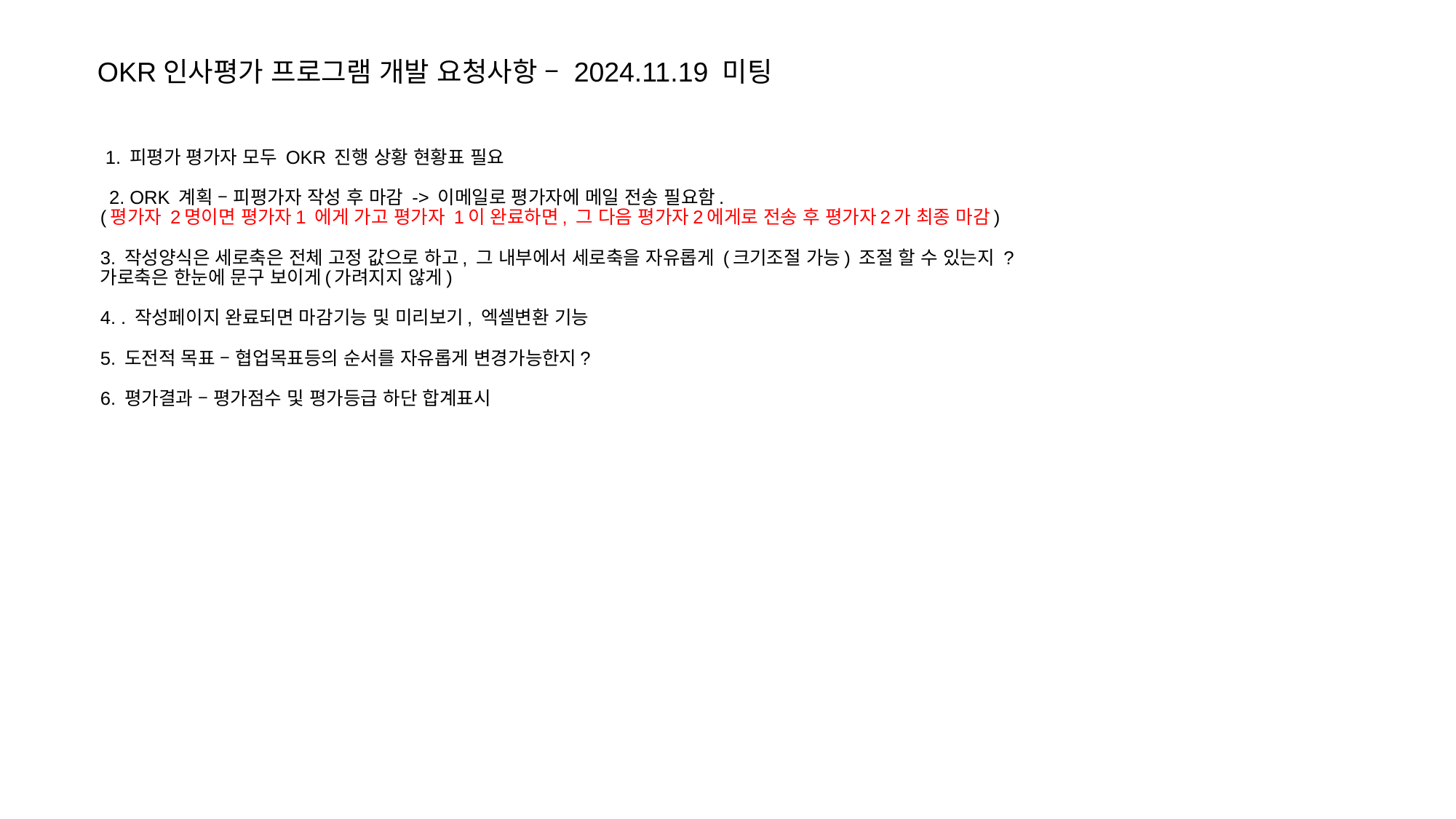

OKR인사평가 프로그램 개발 요청사항 – 2024.11.19 미팅
# 1. 피평가 평가자 모두 OKR 진행 상황 현황표 필요 2. ORK 계획 – 피평가자 작성 후 마감 -> 이메일로 평가자에 메일 전송 필요함. (평가자 2명이면 평가자1 에게 가고 평가자 1이 완료하면, 그 다음 평가자2에게로 전송 후 평가자2가 최종 마감) 3. 작성양식은 세로축은 전체 고정 값으로 하고, 그 내부에서 세로축을 자유롭게 (크기조절 가능) 조절 할 수 있는지 ? 가로축은 한눈에 문구 보이게(가려지지 않게) 4. . 작성페이지 완료되면 마감기능 및 미리보기, 엑셀변환 기능 5. 도전적 목표 – 협업목표등의 순서를 자유롭게 변경가능한지? 6. 평가결과 – 평가점수 및 평가등급 하단 합계표시